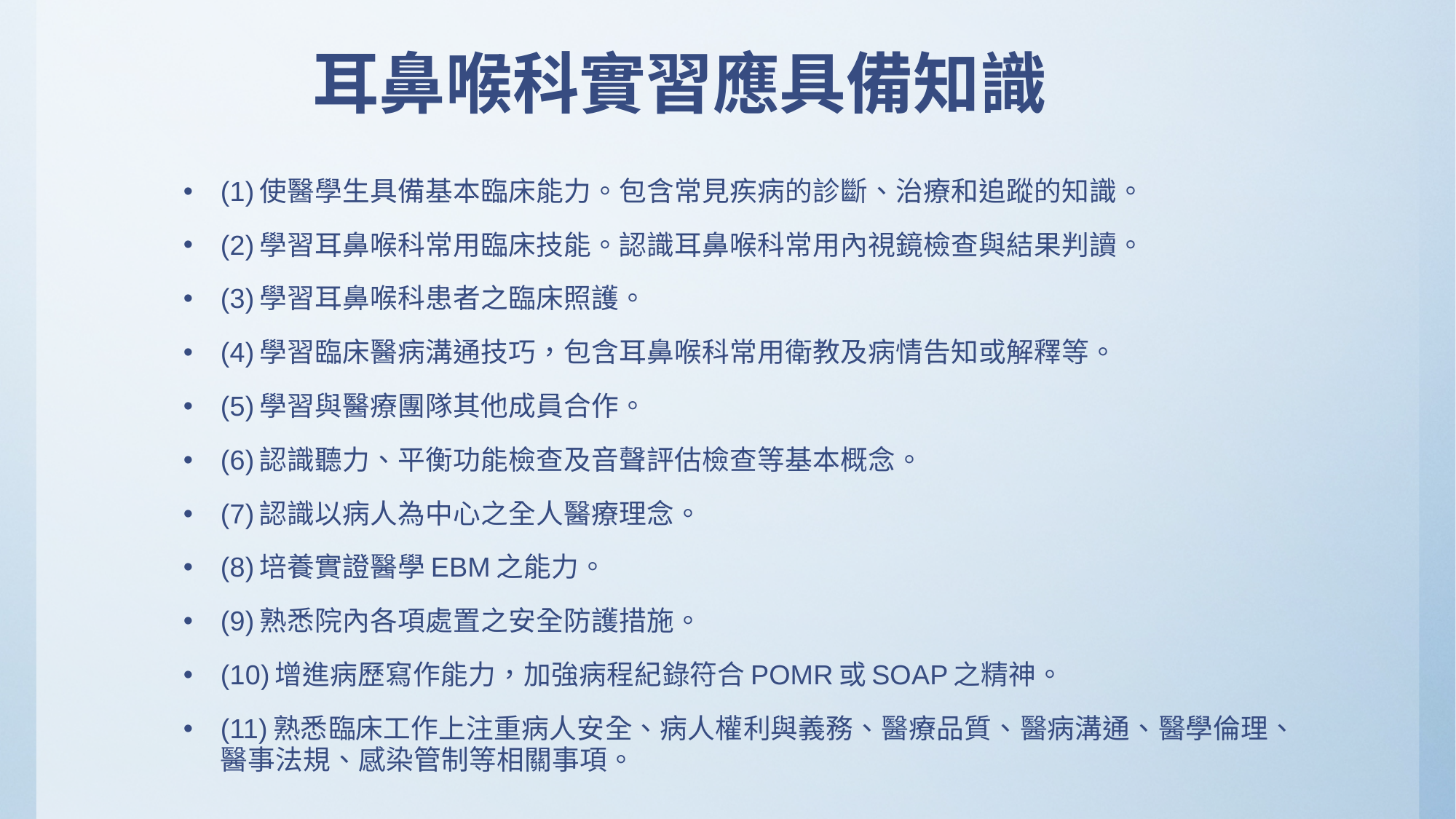

# 耳鼻喉科實習應具備知識
(1)使醫學生具備基本臨床能力。包含常見疾病的診斷、治療和追蹤的知識。
(2)學習耳鼻喉科常用臨床技能。認識耳鼻喉科常用內視鏡檢查與結果判讀。
(3)學習耳鼻喉科患者之臨床照護。
(4)學習臨床醫病溝通技巧，包含耳鼻喉科常用衛教及病情告知或解釋等。
(5)學習與醫療團隊其他成員合作。
(6)認識聽力、平衡功能檢查及音聲評估檢查等基本概念。
(7)認識以病人為中心之全人醫療理念。
(8)培養實證醫學EBM之能力。
(9)熟悉院內各項處置之安全防護措施。
(10)增進病歷寫作能力，加強病程紀錄符合POMR或SOAP之精神。
(11)熟悉臨床工作上注重病人安全、病人權利與義務、醫療品質、醫病溝通、醫學倫理、醫事法規、感染管制等相關事項。